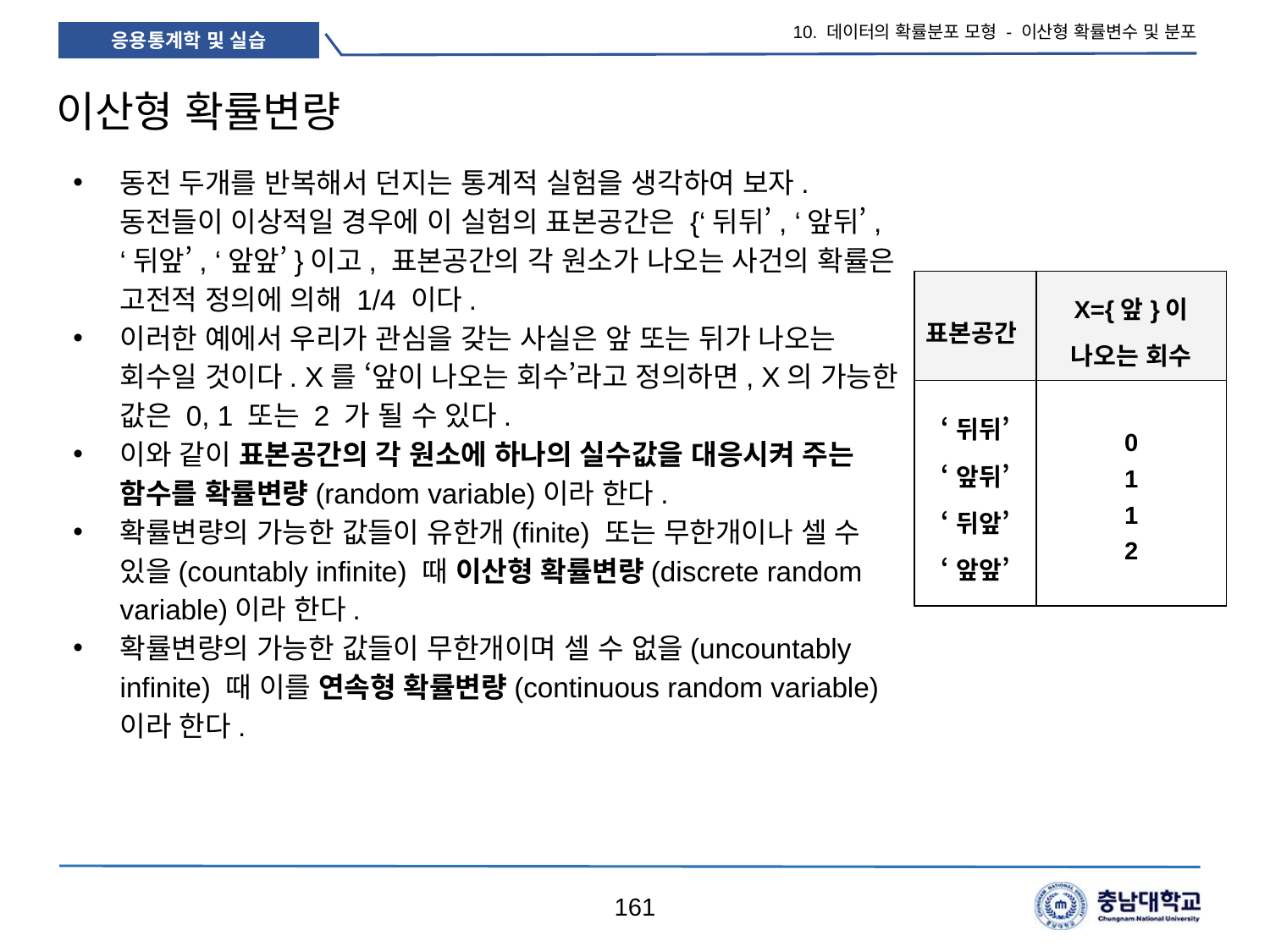

10. 데이터의 확률분포 모형 - 이산형 확률변수 및 분포
# 이산형 확률변량
동전 두개를 반복해서 던지는 통계적 실험을 생각하여 보자. 동전들이 이상적일 경우에 이 실험의 표본공간은 {‘뒤뒤’, ‘앞뒤’, ‘뒤앞’, ‘앞앞’}이고, 표본공간의 각 원소가 나오는 사건의 확률은 고전적 정의에 의해 1/4 이다.
이러한 예에서 우리가 관심을 갖는 사실은 앞 또는 뒤가 나오는 회수일 것이다. X를 ‘앞이 나오는 회수’라고 정의하면, X의 가능한 값은 0, 1 또는 2 가 될 수 있다.
이와 같이 표본공간의 각 원소에 하나의 실수값을 대응시켜 주는 함수를 확률변량(random variable)이라 한다.
확률변량의 가능한 값들이 유한개(finite) 또는 무한개이나 셀 수 있을(countably infinite) 때 이산형 확률변량(discrete random variable)이라 한다.
확률변량의 가능한 값들이 무한개이며 셀 수 없을(uncountably infinite) 때 이를 연속형 확률변량(continuous random variable)이라 한다.
| 표본공간 | X={앞}이 나오는 회수 |
| --- | --- |
| ‘뒤뒤’ ‘앞뒤’ ‘뒤앞’ ‘앞앞’ | 0 1 1 2 |
161